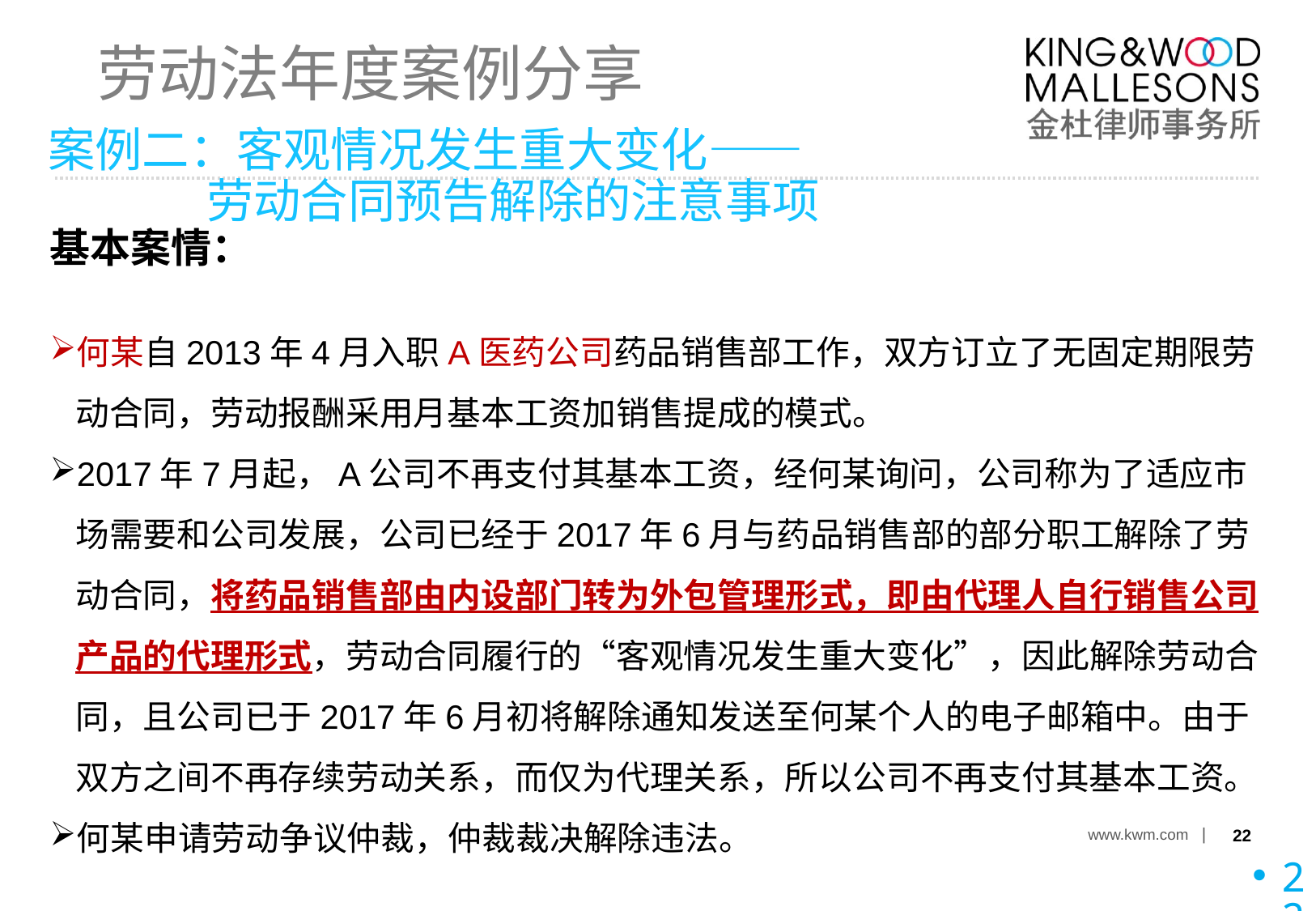

基本案情：

何某自2013年4月入职A医药公司药品销售部工作，双方订立了无固定期限劳动合同，劳动报酬采用月基本工资加销售提成的模式。
2017年7月起，A公司不再支付其基本工资，经何某询问，公司称为了适应市场需要和公司发展，公司已经于2017年6月与药品销售部的部分职工解除了劳动合同，将药品销售部由内设部门转为外包管理形式，即由代理人自行销售公司产品的代理形式，劳动合同履行的“客观情况发生重大变化”，因此解除劳动合同，且公司已于2017年6月初将解除通知发送至何某个人的电子邮箱中。由于双方之间不再存续劳动关系，而仅为代理关系，所以公司不再支付其基本工资。
何某申请劳动争议仲裁，仲裁裁决解除违法。
22